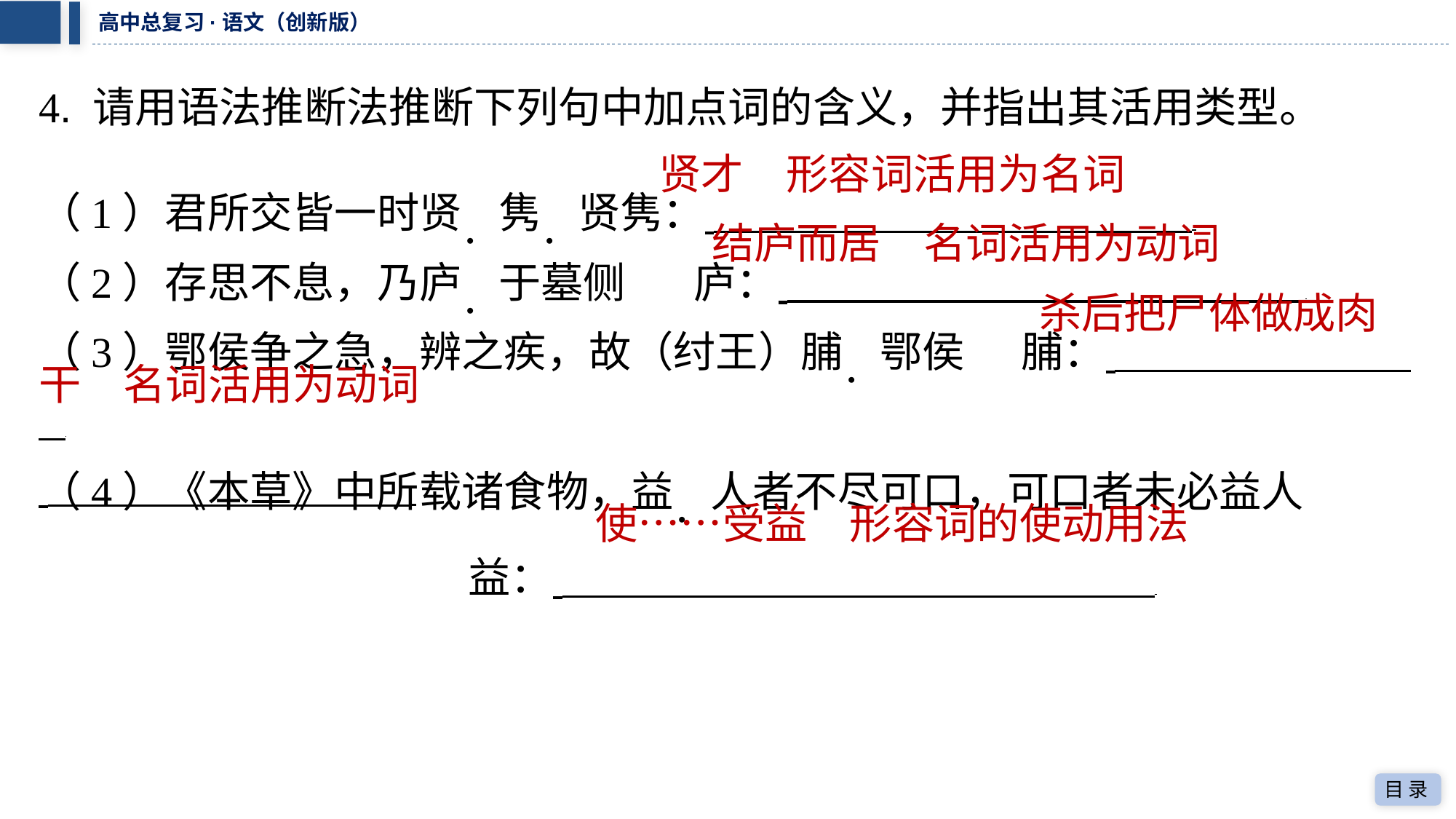

4. 请用语法推断法推断下列句中加点词的含义，并指出其活用类型。
贤才　形容词活用为名词
（1）君所交皆一时贤．隽．贤隽：                                                                         ⁠
结庐而居　名词活用为动词
（2）存思不息，乃庐．于墓侧	庐：                                                                               ⁠
杀后把尸体做成肉
（3）鄂侯争之急，辨之疾，故（纣王）脯．鄂侯	脯：                                                   ⁠
                                                        ⁠
干　名词活用为动词
（4）《本草》中所载诸食物，益．人者不尽可口，可口者未必益人
	益：                                                                                          ⁠
使……受益　形容词的使动用法